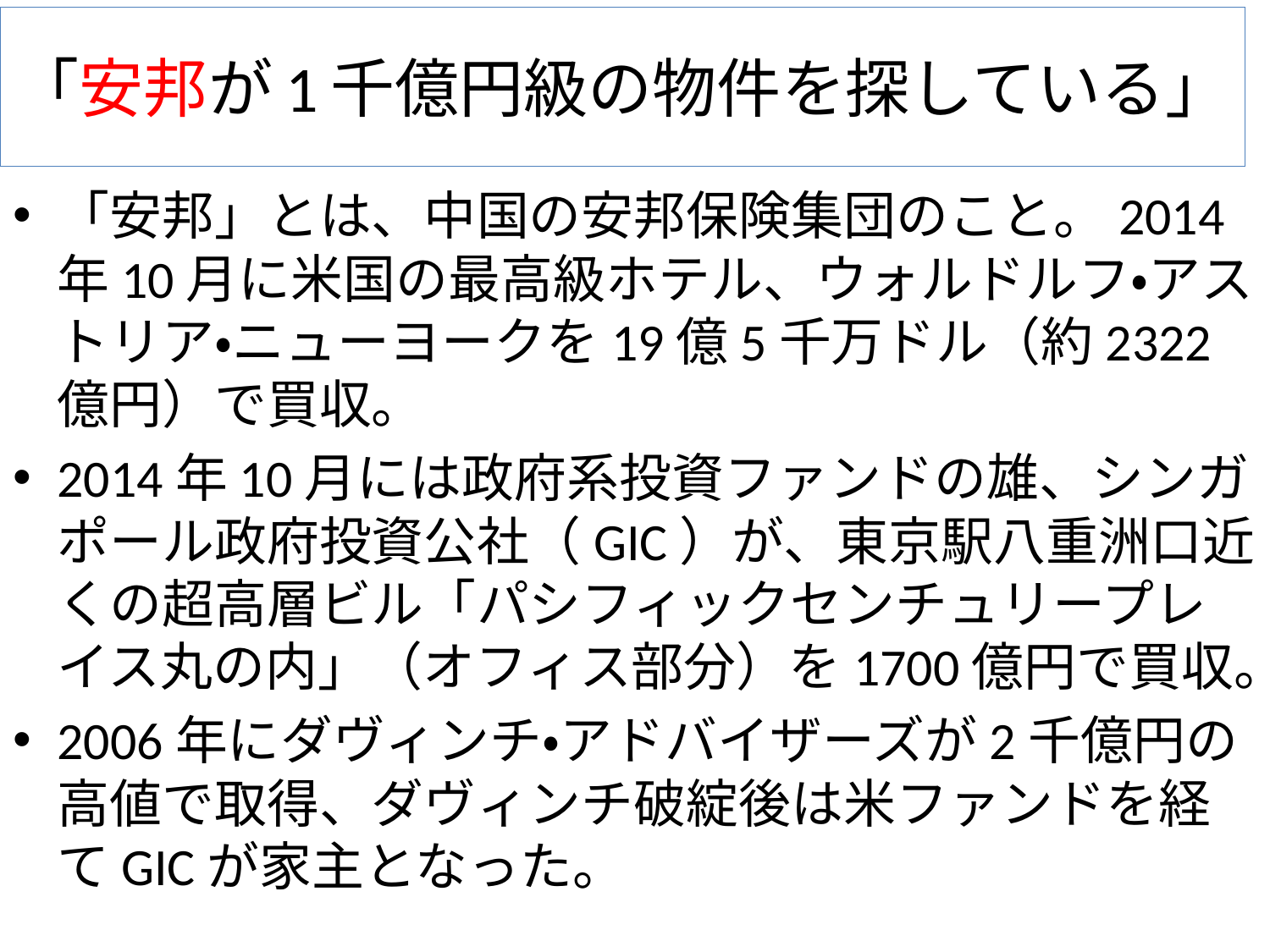

# 「安邦が1千億円級の物件を探している」
「安邦」とは、中国の安邦保険集団のこと。2014年10月に米国の最高級ホテル、ウォルドルフ・アストリア・ニューヨークを19億5千万ドル（約2​3​2​2億円）で買収。
2014年10月には政府系投資ファンドの雄、シンガポール政府投資公社（GIC）が、東京駅八重洲口近くの超高層ビル「パシフィックセンチュリープレイス丸の内」（オフィス部分）を1​7​0​0億円で買収。
2​0​0​6年にダヴィンチ・アドバイザーズが2千億円の高値で取得、ダヴィンチ破綻後は米ファンドを経てGICが家主となった。